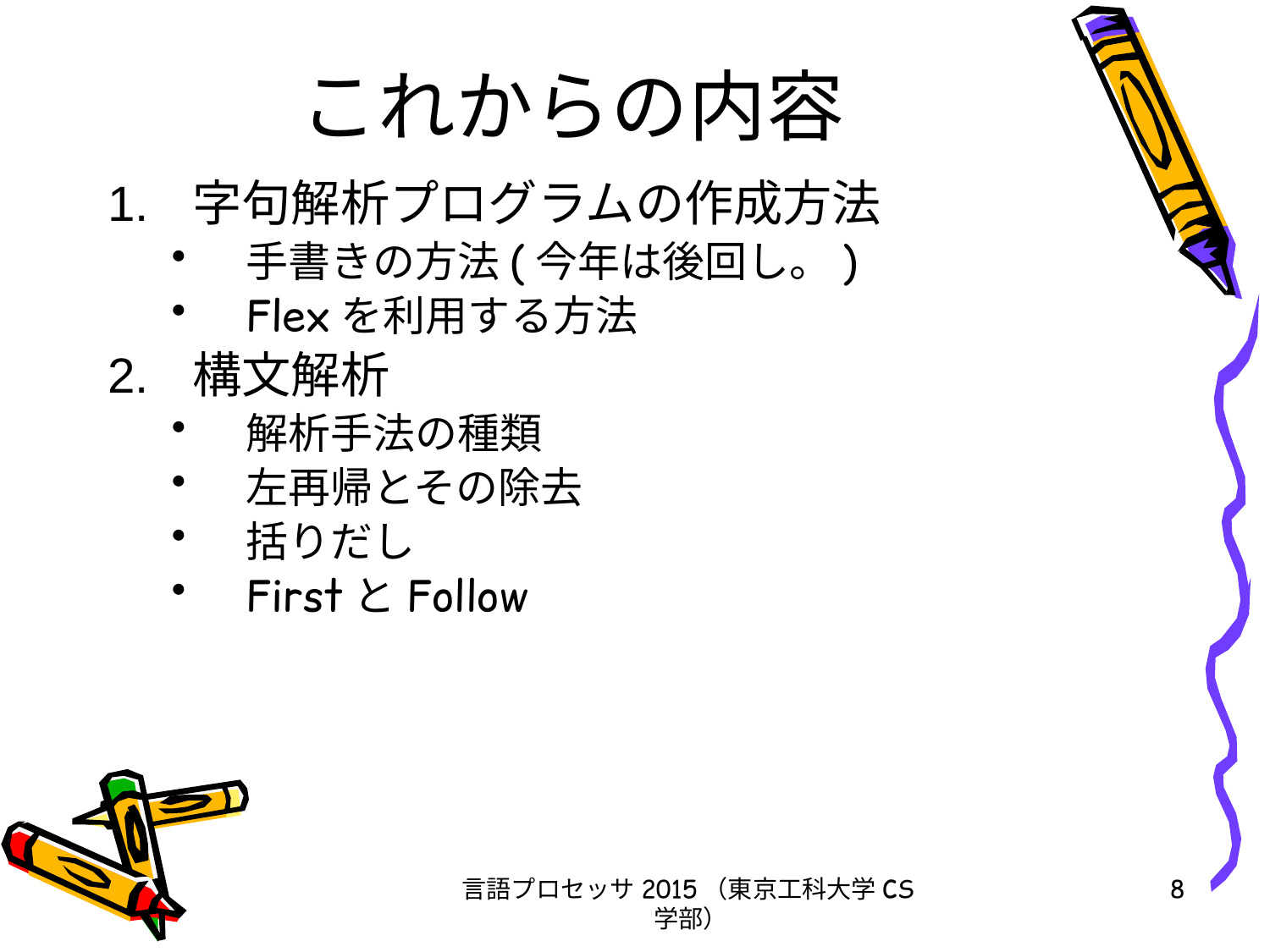

# これからの内容
字句解析プログラムの作成方法
手書きの方法(今年は後回し。)
Flexを利用する方法
構文解析
解析手法の種類
左再帰とその除去
括りだし
FirstとFollow
言語プロセッサ2015（東京工科大学CS学部）
8